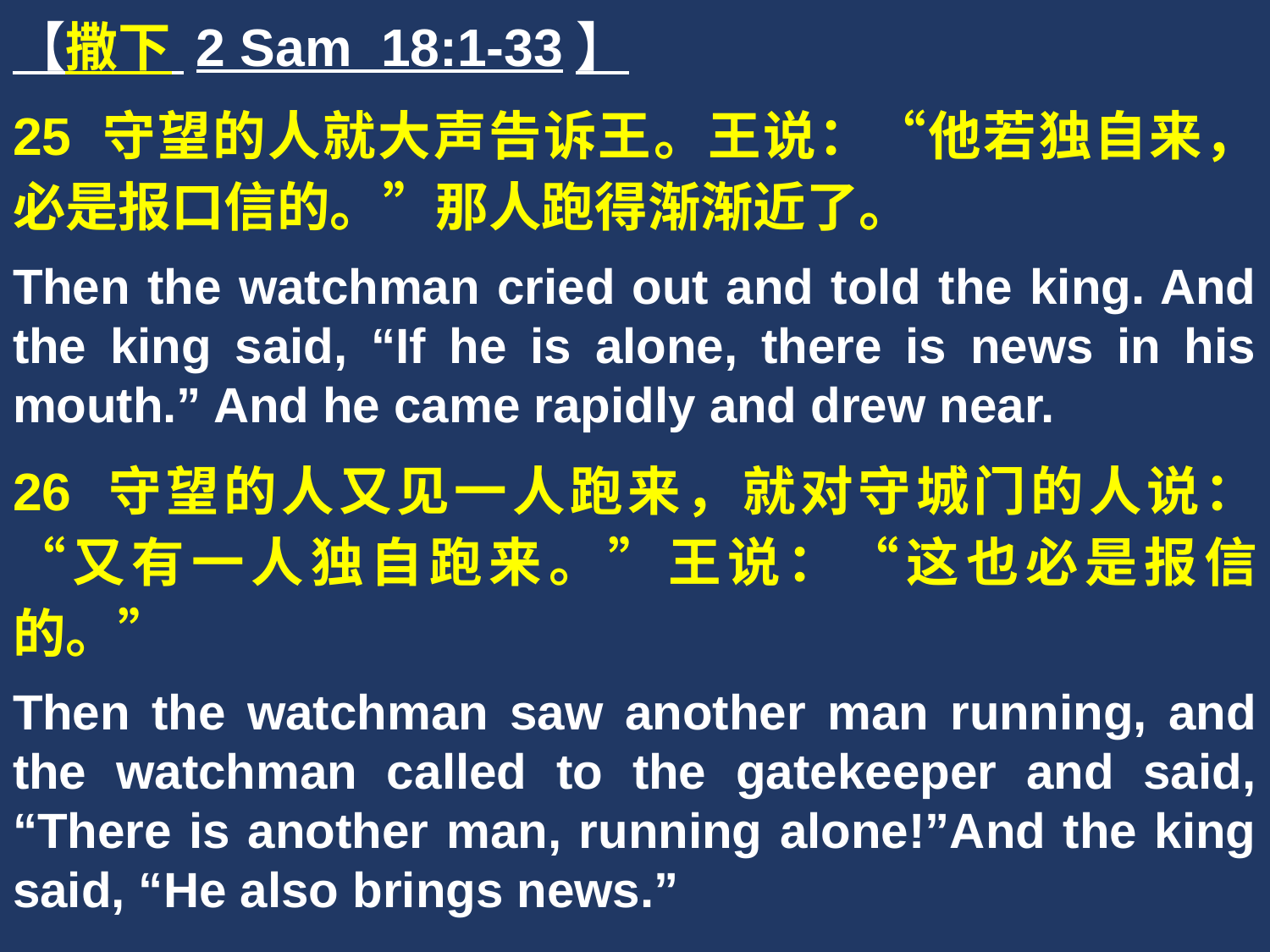

【撒下 2 Sam  18:1-33】
25 守望的人就大声告诉王。王说：“他若独自来，必是报口信的。”那人跑得渐渐近了。
Then the watchman cried out and told the king. And the king said, “If he is alone, there is news in his mouth.” And he came rapidly and drew near.
26 守望的人又见一人跑来，就对守城门的人说：“又有一人独自跑来。”王说：“这也必是报信的。”
Then the watchman saw another man running, and the watchman called to the gatekeeper and said, “There is another man, running alone!”And the king said, “He also brings news.”